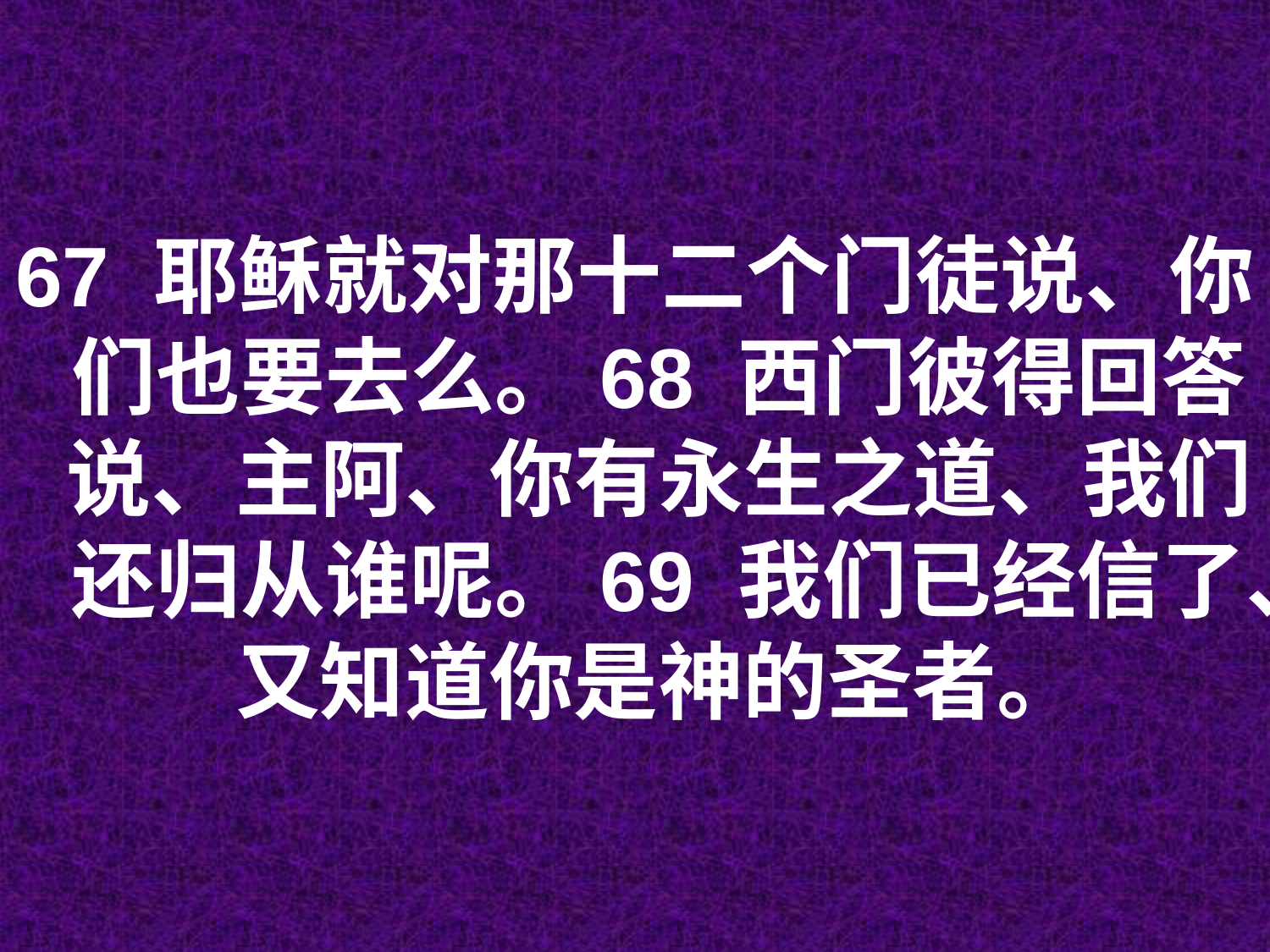

67 耶稣就对那十二个门徒说、你们也要去么。68 西门彼得回答说、主阿、你有永生之道、我们还归从谁呢。69 我们已经信了、又知道你是神的圣者。